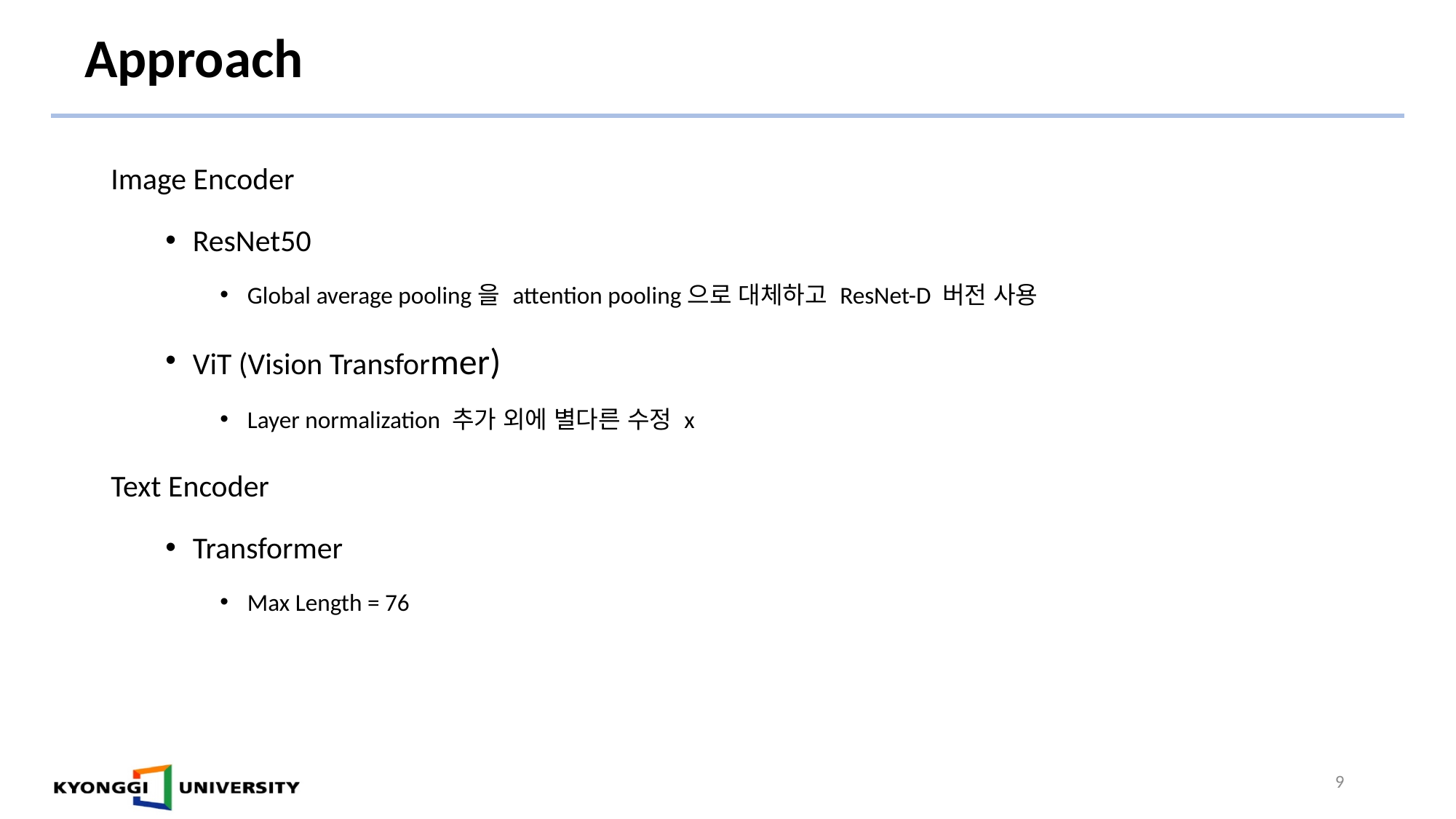

# Approach
Image Encoder
ResNet50
Global average pooling을 attention pooling으로 대체하고 ResNet-D 버전 사용
ViT (Vision Transformer)
Layer normalization 추가 외에 별다른 수정 x
Text Encoder
Transformer
Max Length = 76

9